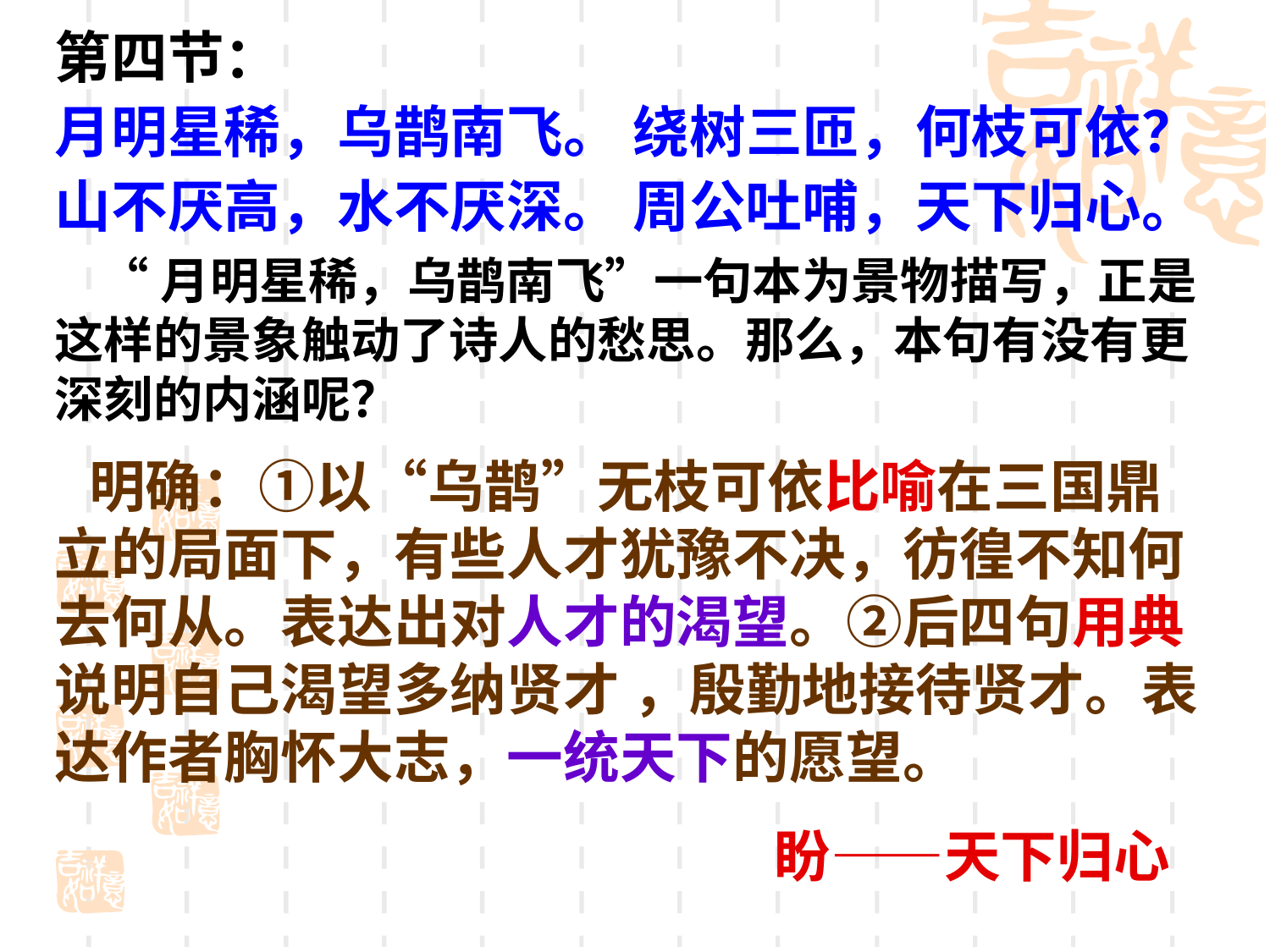

# 第四节： 月明星稀，乌鹊南飞。 绕树三匝，何枝可依？ 山不厌高，水不厌深。 周公吐哺，天下归心。
    “月明星稀，乌鹊南飞”一句本为景物描写，正是这样的景象触动了诗人的愁思。那么，本句有没有更深刻的内涵呢？
  明确：①以“乌鹊”无枝可依比喻在三国鼎立的局面下，有些人才犹豫不决，彷徨不知何去何从。表达出对人才的渴望。②后四句用典说明自己渴望多纳贤才 ，殷勤地接待贤才。表达作者胸怀大志，一统天下的愿望。
盼——天下归心